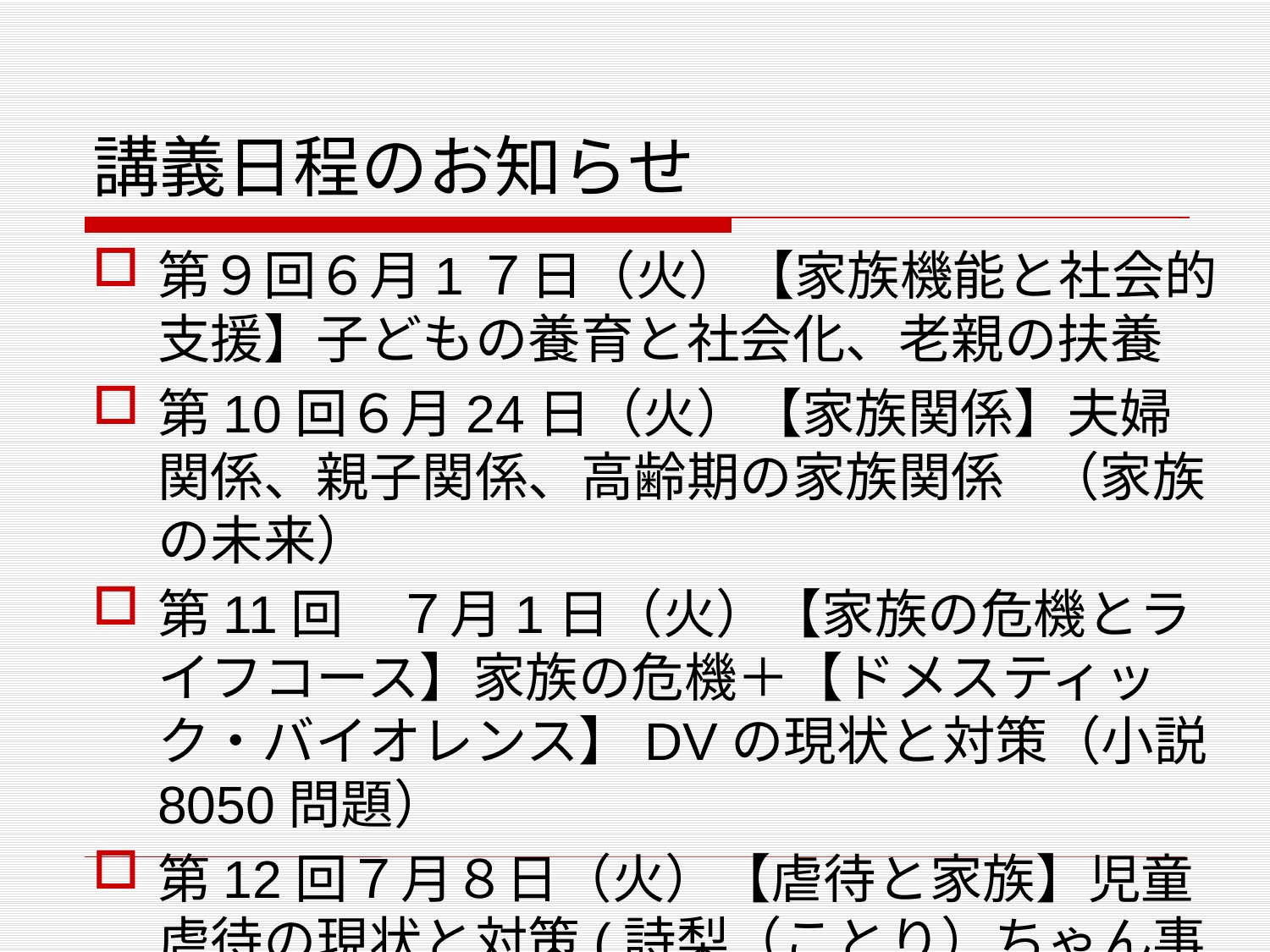

# 講義日程のお知らせ
第９回６月1７日（火）【家族機能と社会的支援】子どもの養育と社会化、老親の扶養
第10回６月24日（火）【家族関係】夫婦関係、親子関係、高齢期の家族関係	（家族の未来）
第11回　７月1日（火）【家族の危機とライフコース】家族の危機＋【ドメスティック・バイオレンス】DVの現状と対策（小説8050問題）
第12回７月８日（火）【虐待と家族】児童虐待の現状と対策(詩梨（ことり）ちゃん事件)